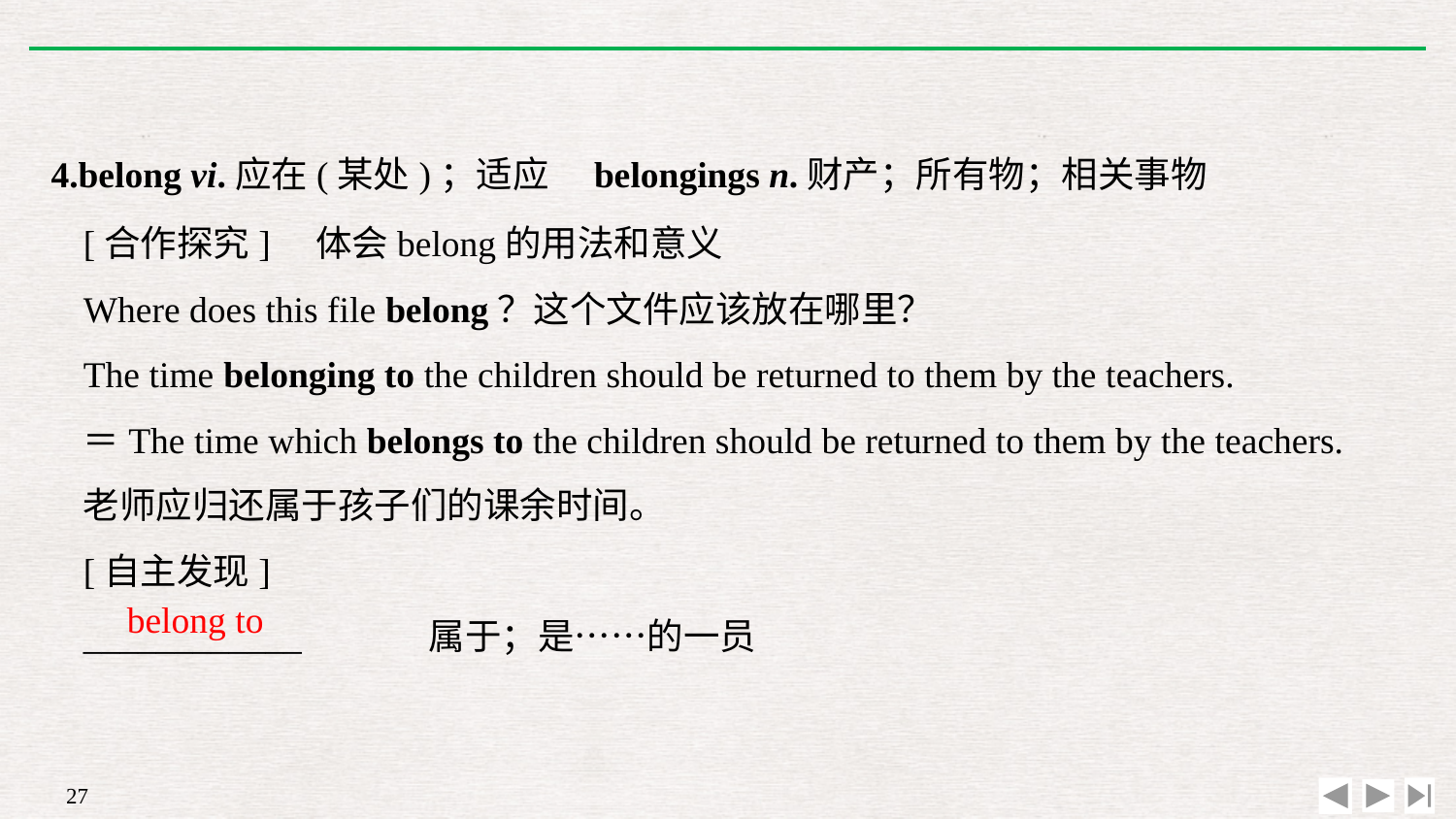

4.belong vi.应在(某处)；适应　belongings n.财产；所有物；相关事物
[合作探究]　体会belong的用法和意义
Where does this file belong？这个文件应该放在哪里？
The time belonging to the children should be returned to them by the teachers.
＝The time which belongs to the children should be returned to them by the teachers.
老师应归还属于孩子们的课余时间。
[自主发现]
____________ 　　　属于；是……的一员
belong to